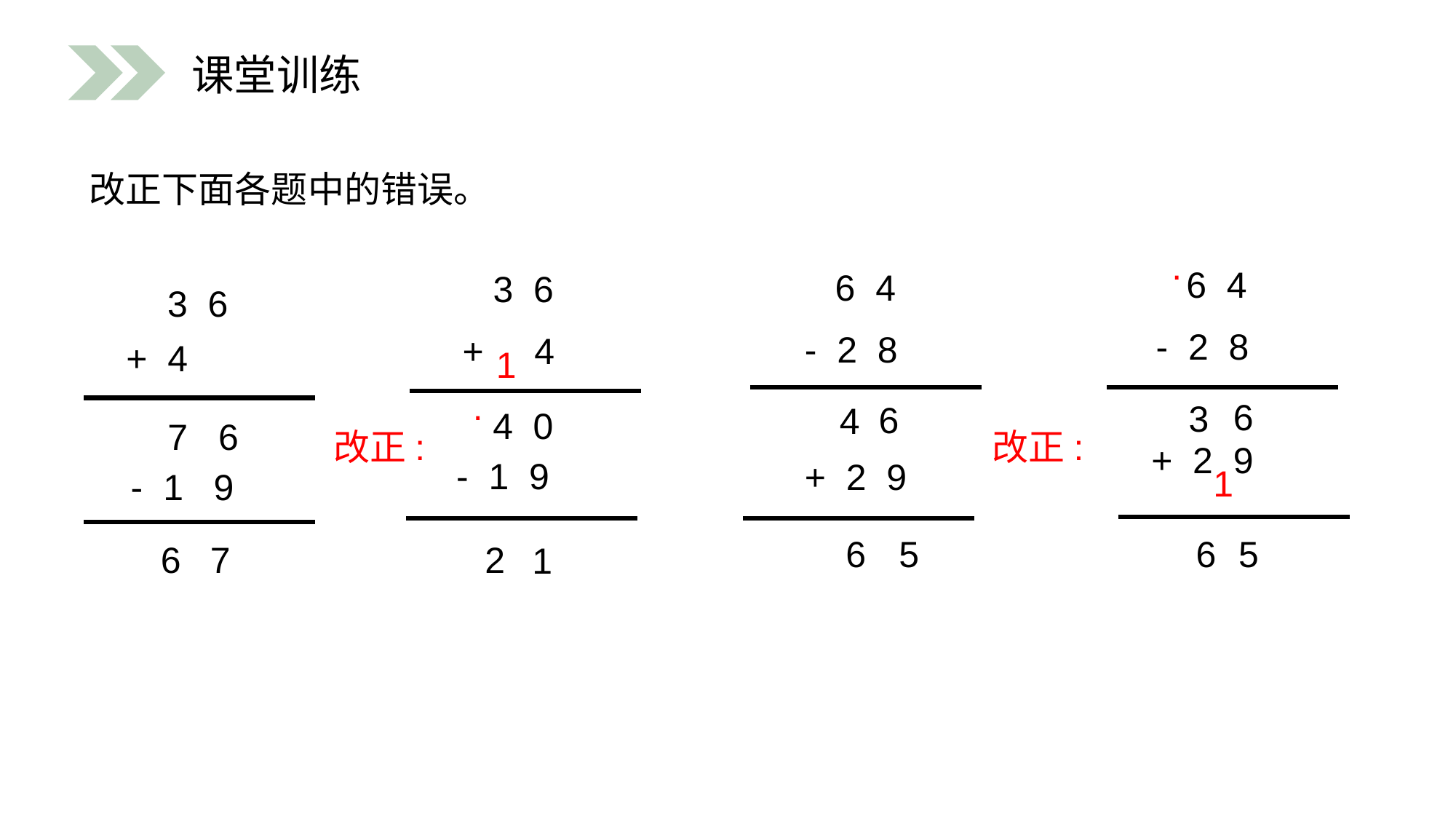

课堂训练
改正下面各题中的错误。
.
   6  4
-  2  8
   6  4
-  2  8
6
4
+  2  9
5
6
   3  6
+     4
   3  6
+  4
7
6
-  1   9
7
6
1
.
6
3
0
4
改正:
改正:
+  2  9
-  1  9
1
5
6
2
1